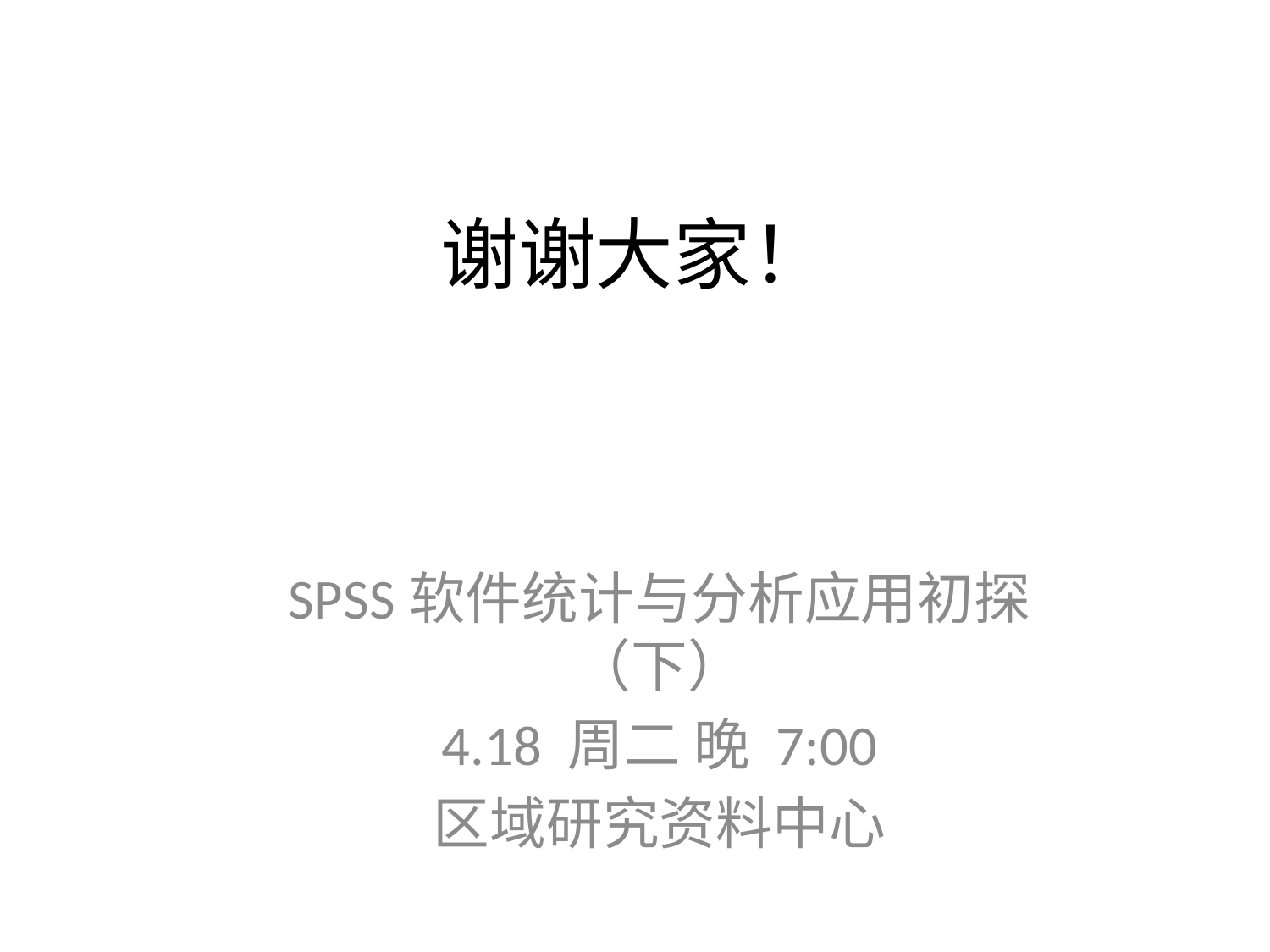

# 谢谢大家！
SPSS软件统计与分析应用初探（下）
4.18 周二 晚 7:00
区域研究资料中心